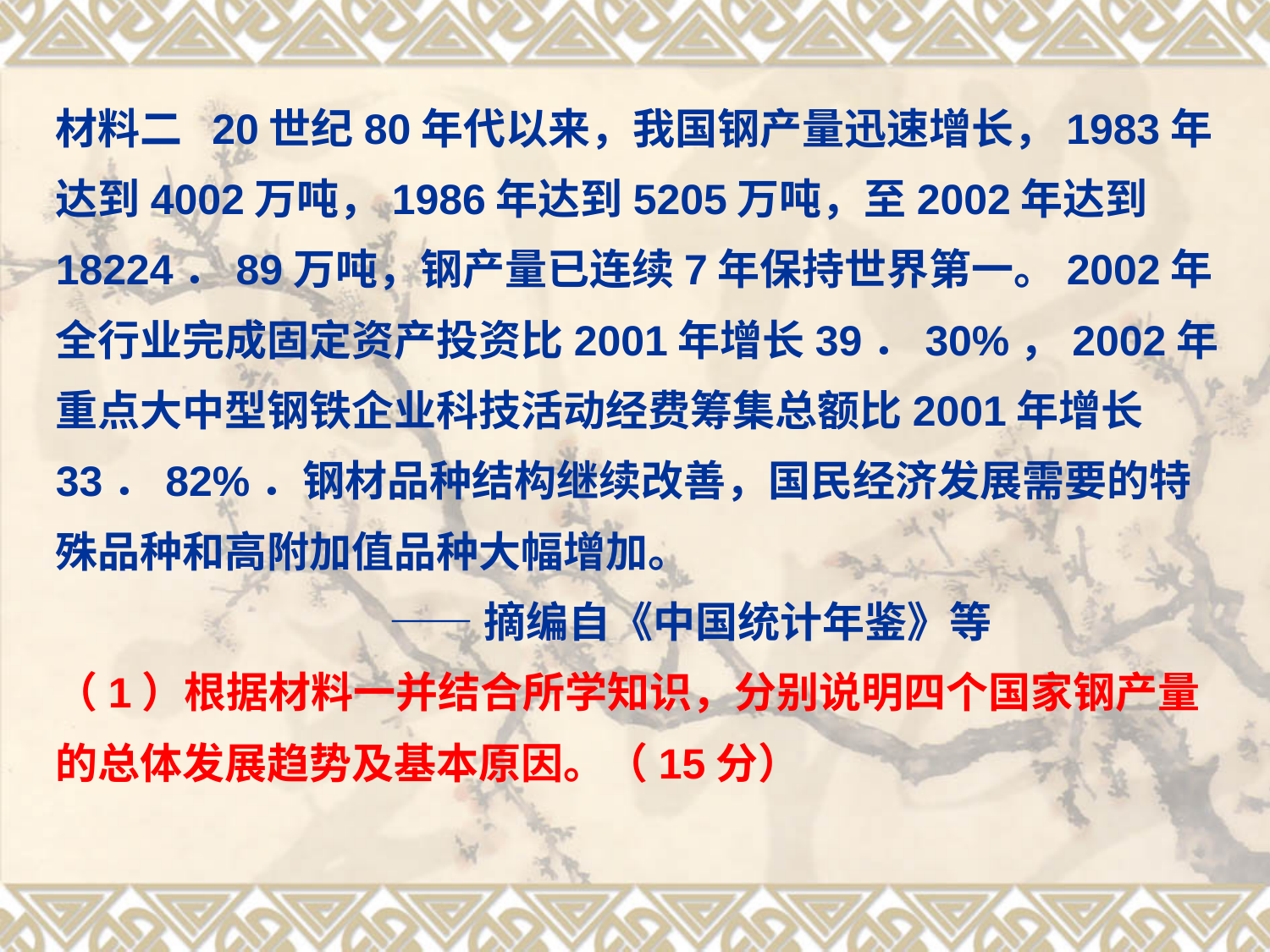

材料二  20世纪80年代以来，我国钢产量迅速增长，1983年达到4002万吨，1986年达到5205万吨，至2002年达到18224．89万吨，钢产量已连续7年保持世界第一。2002年全行业完成固定资产投资比2001年增长39．30%，2002年重点大中型钢铁企业科技活动经费筹集总额比2001年增长33．82%．钢材品种结构继续改善，国民经济发展需要的特殊品种和高附加值品种大幅增加。
                                   ——摘编自《中国统计年鉴》等
（1）根据材料一并结合所学知识，分别说明四个国家钢产量的总体发展趋势及基本原因。（15分）